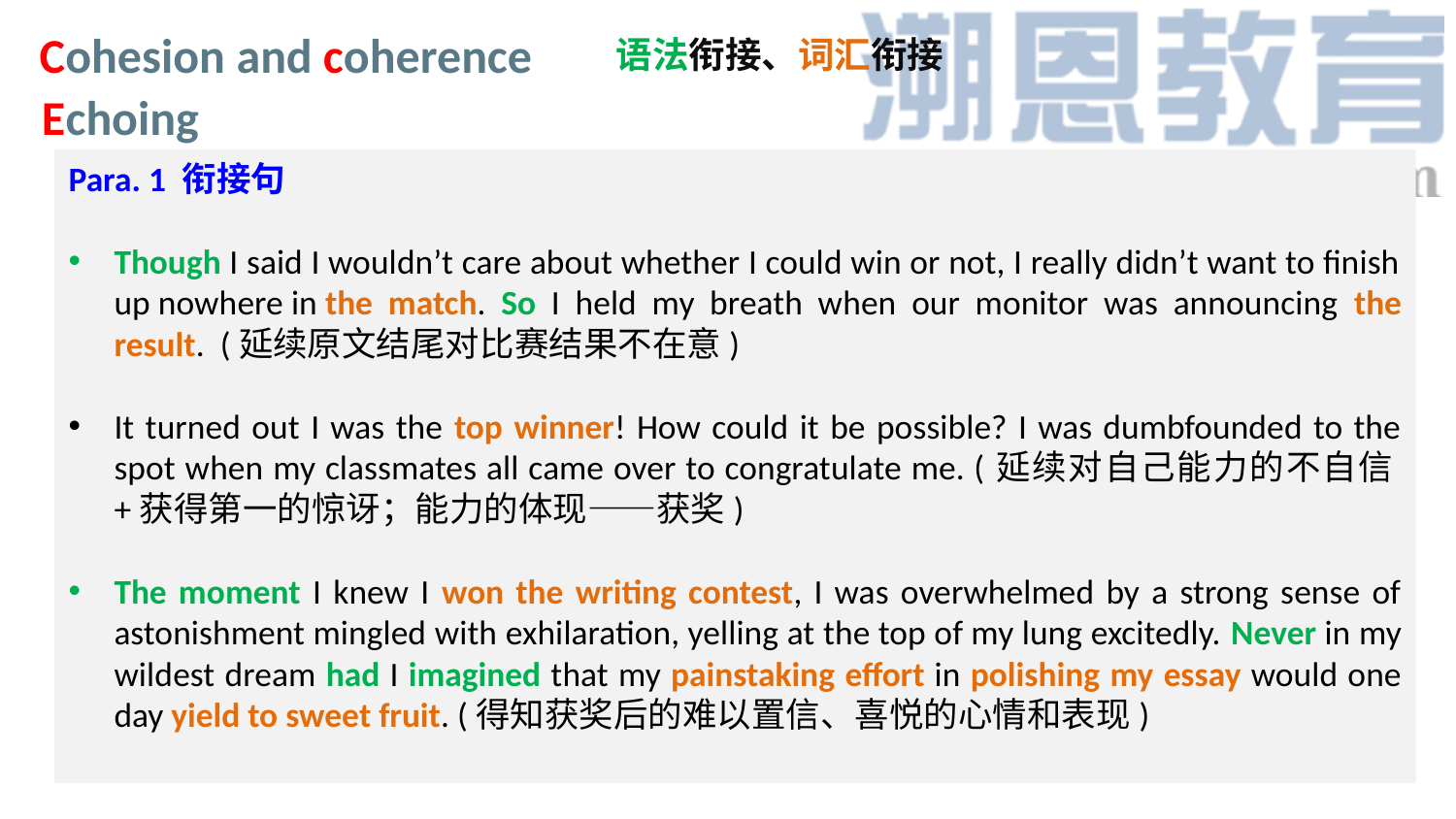

Cohesion and coherence
语法衔接、词汇衔接
Echoing
Para. 1 衔接句

Though I said I wouldn’t care about whether I could win or not, I really didn’t want to finish up nowhere in the match. So I held my breath when our monitor was announcing the result.  (延续原文结尾对比赛结果不在意)

It turned out I was the top winner! How could it be possible? I was dumbfounded to the spot when my classmates all came over to congratulate me. (延续对自己能力的不自信+获得第一的惊讶；能力的体现——获奖)

The moment I knew I won the writing contest, I was overwhelmed by a strong sense of astonishment mingled with exhilaration, yelling at the top of my lung excitedly. Never in my wildest dream had I imagined that my painstaking effort in polishing my essay would one day yield to sweet fruit. (得知获奖后的难以置信、喜悦的心情和表现)